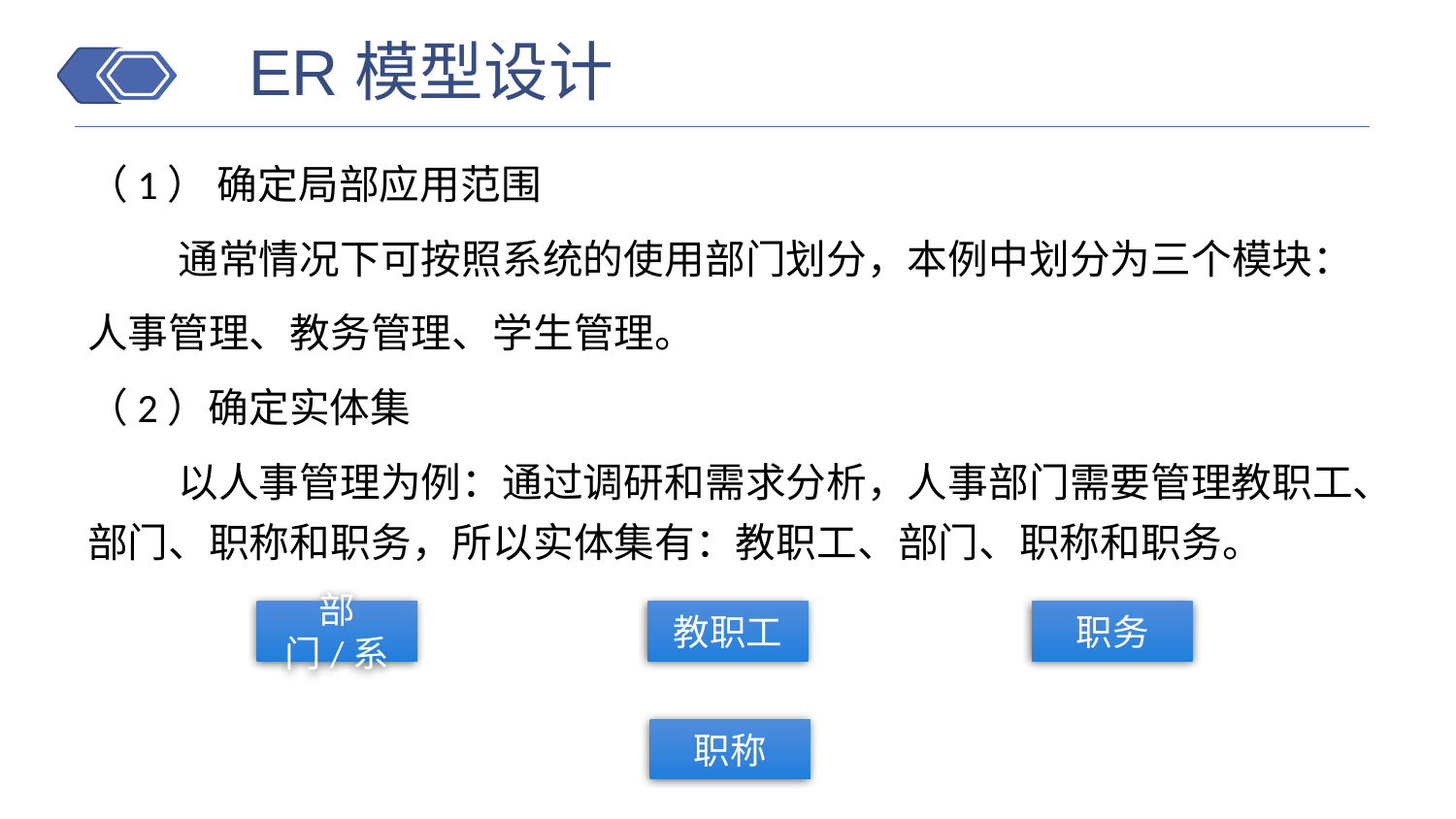

ER模型设计

（1） 确定局部应用范围
         通常情况下可按照系统的使用部门划分，本例中划分为三个模块：
人事管理、教务管理、学生管理。
（2）确定实体集
         以人事管理为例：通过调研和需求分析，人事部门需要管理教职工、部门、职称和职务，所以实体集有：教职工、部门、职称和职务。
部门/系
教职工
职务
职称